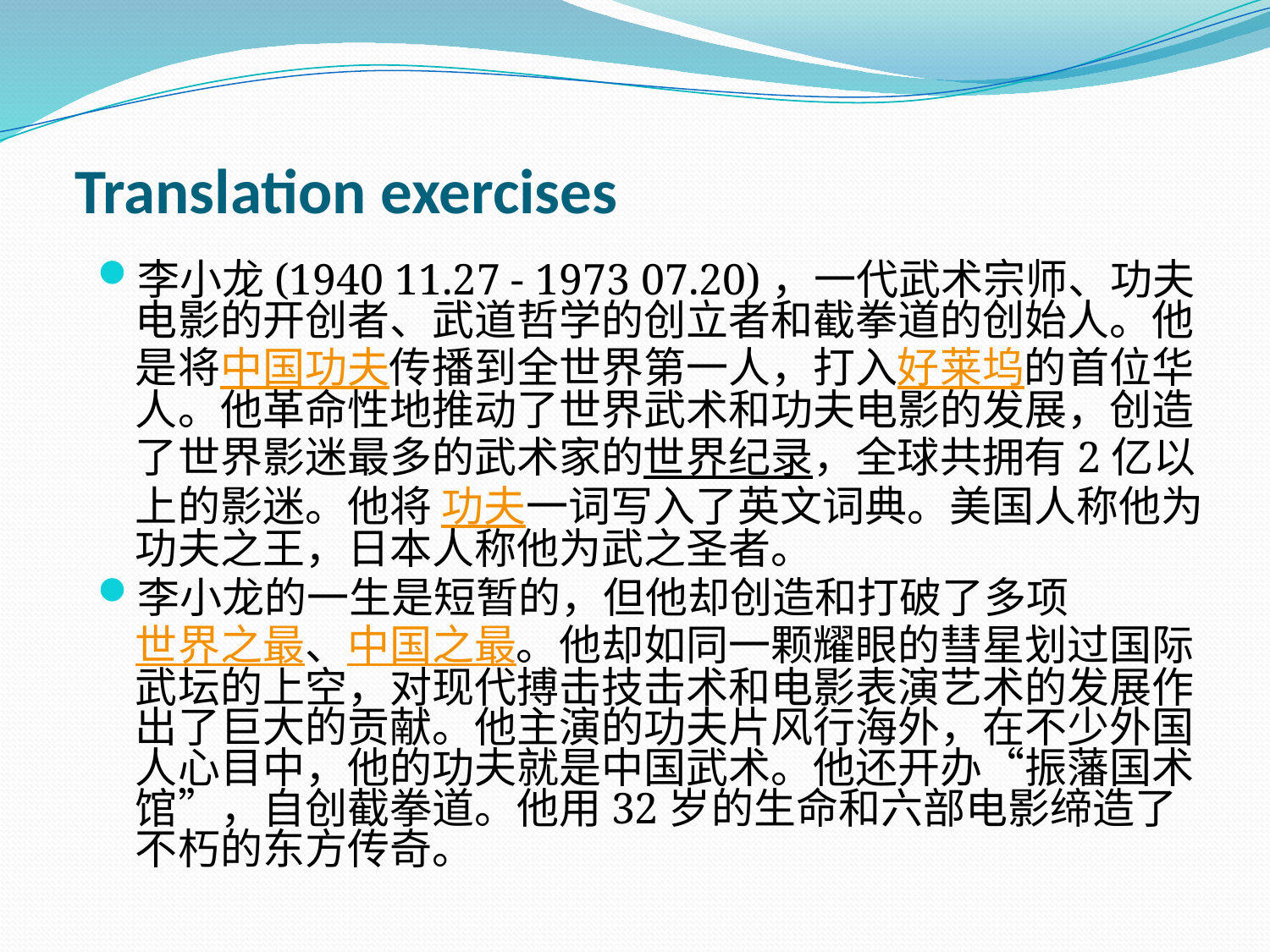

# Translation exercises
李小龙(1940 11.27 - 1973 07.20)，一代武术宗师、功夫电影的开创者、武道哲学的创立者和截拳道的创始人。他是将中国功夫传播到全世界第一人，打入好莱坞的首位华人。他革命性地推动了世界武术和功夫电影的发展，创造了世界影迷最多的武术家的世界纪录，全球共拥有2亿以上的影迷。他将 功夫一词写入了英文词典。美国人称他为功夫之王，日本人称他为武之圣者。
李小龙的一生是短暂的，但他却创造和打破了多项世界之最、中国之最。他却如同一颗耀眼的彗星划过国际武坛的上空，对现代搏击技击术和电影表演艺术的发展作出了巨大的贡献。他主演的功夫片风行海外，在不少外国人心目中，他的功夫就是中国武术。他还开办“振藩国术馆”，自创截拳道。他用32岁的生命和六部电影缔造了不朽的东方传奇。